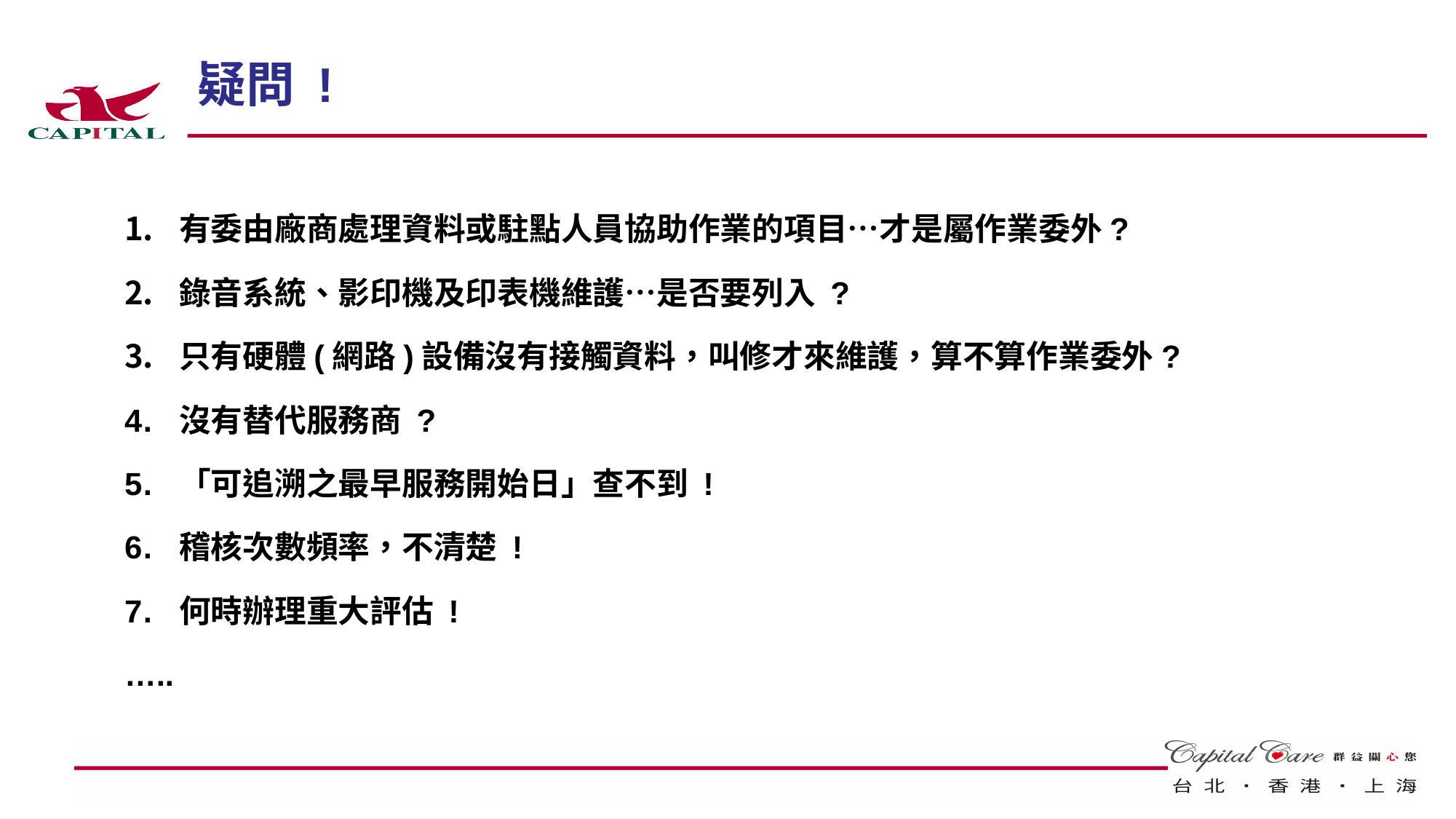

# 疑問 !
有委由廠商處理資料或駐點人員協助作業的項目…才是屬作業委外?
錄音系統、影印機及印表機維護…是否要列入 ?
只有硬體(網路)設備沒有接觸資料，叫修才來維護，算不算作業委外?
沒有替代服務商 ?
「可追溯之最早服務開始日」查不到 !
稽核次數頻率，不清楚 !
何時辦理重大評估 !
…..